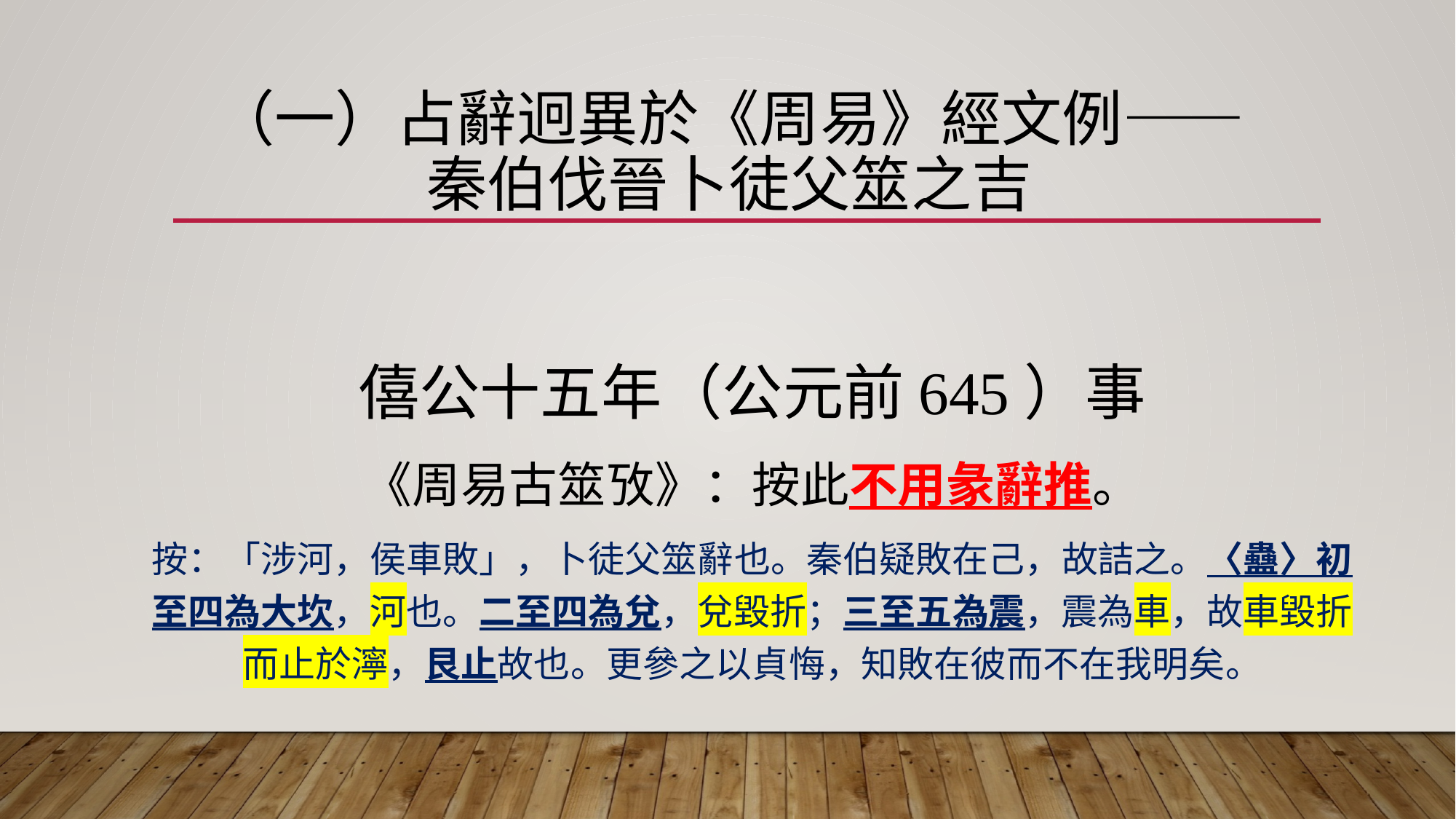

# （一）占辭迥異於《周易》經文例—— 秦伯伐晉卜徒父筮之吉

僖公十五年（公元前645）事
《周易古筮攷》：按此不用彖辭推。
按：「涉河，侯車敗」，卜徒父筮辭也。秦伯疑敗在己，故詰之。〈蠱〉初至四為大坎，河也。二至四為兌，兌毀折；三至五為震，震為車，故車毀折而止於濘，艮止故也。更參之以貞悔，知敗在彼而不在我明矣。